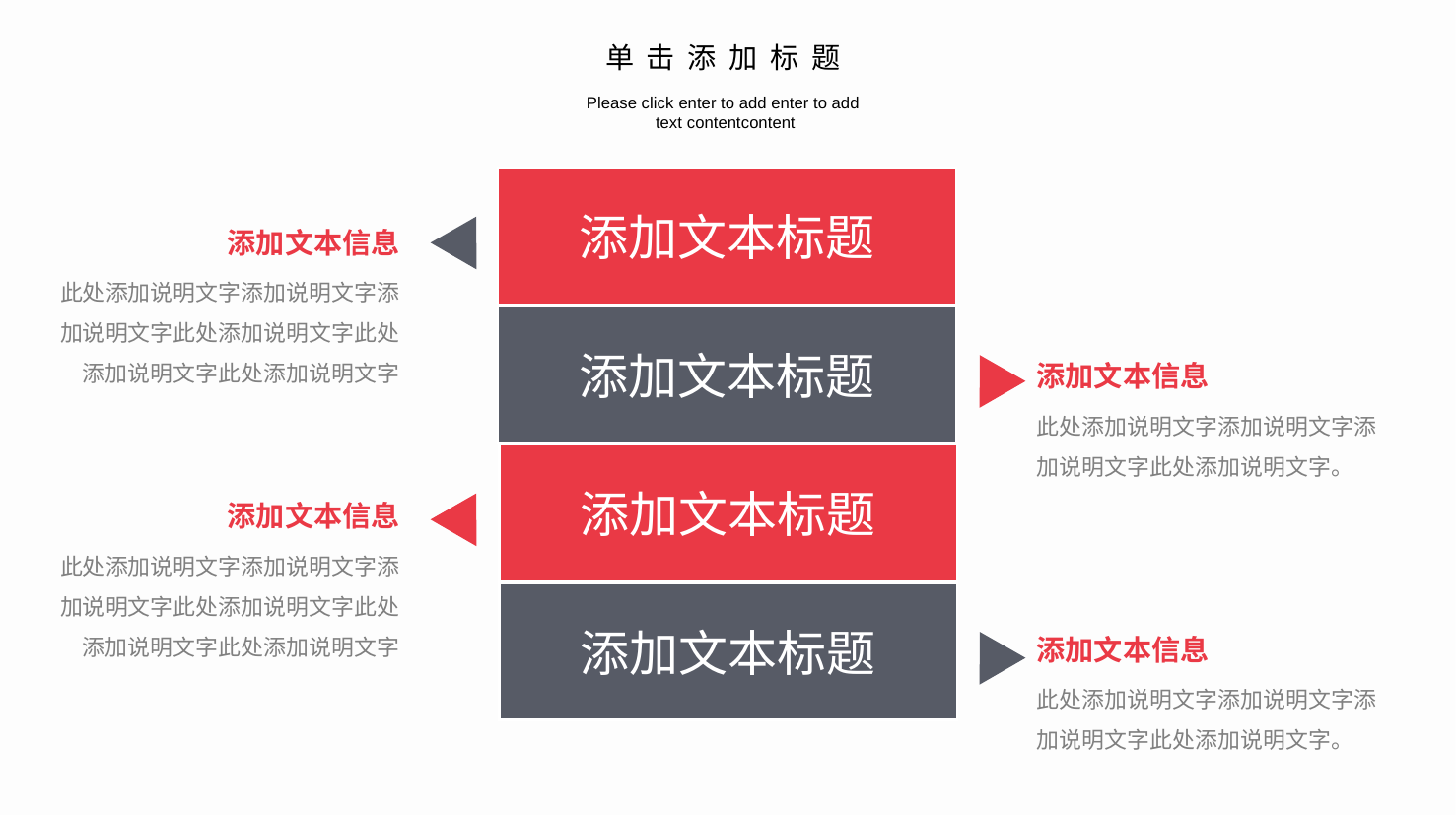

单击添加标题
Please click enter to add enter to add
text contentcontent
添加文本标题

添加文本信息
此处添加说明文字添加说明文字添加说明文字此处添加说明文字此处添加说明文字此处添加说明文字
添加文本标题

添加文本信息
此处添加说明文字添加说明文字添加说明文字此处添加说明文字。
添加文本标题

添加文本信息
此处添加说明文字添加说明文字添加说明文字此处添加说明文字此处添加说明文字此处添加说明文字
添加文本标题
添加文本信息
此处添加说明文字添加说明文字添加说明文字此处添加说明文字。